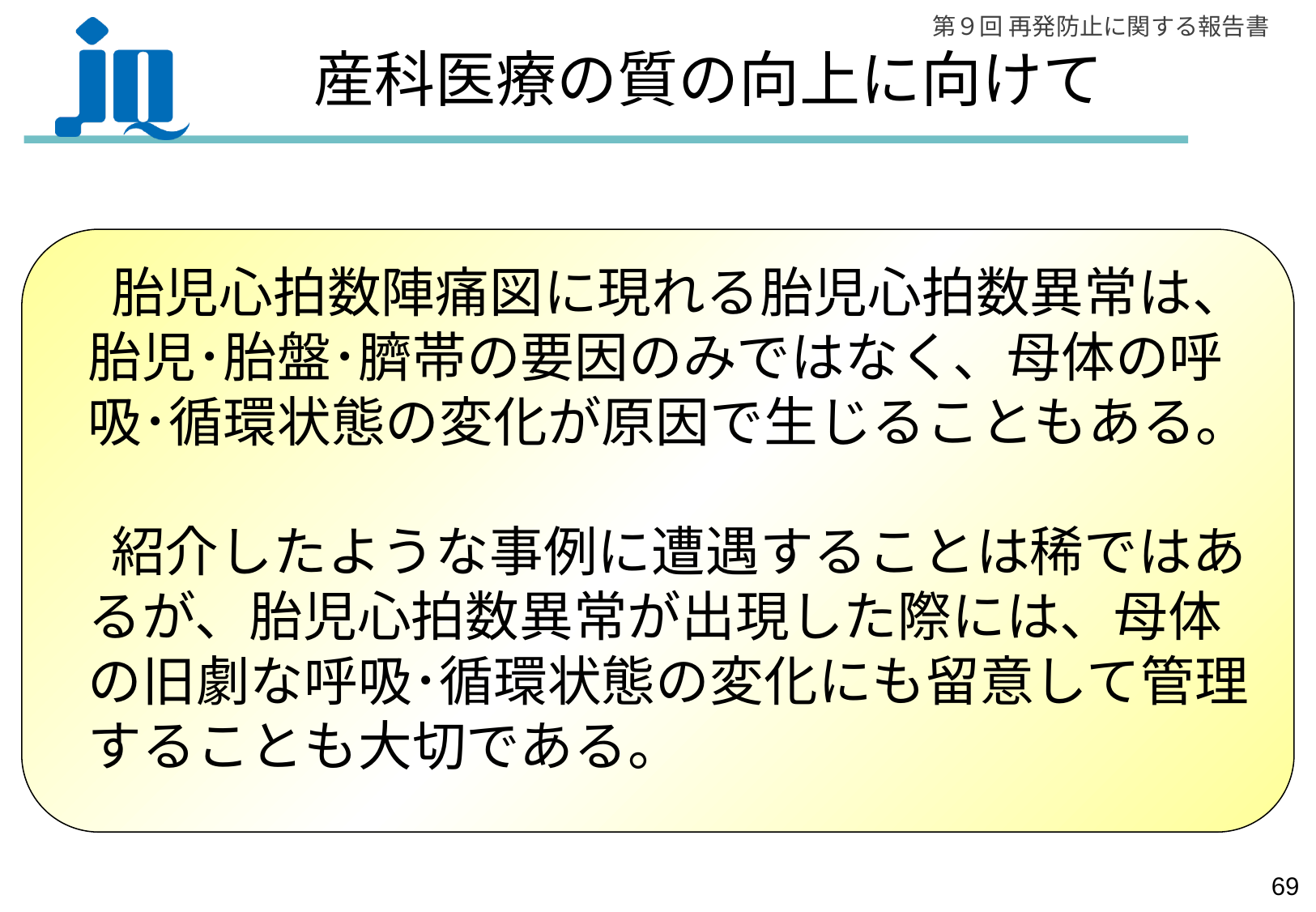

# 産科医療の質の向上に向けて
　胎児心拍数陣痛図に現れる胎児心拍数異常は、胎児･胎盤･臍帯の要因のみではなく、母体の呼吸･循環状態の変化が原因で生じることもある。

　紹介したような事例に遭遇することは稀ではあるが、胎児心拍数異常が出現した際には、母体の旧劇な呼吸･循環状態の変化にも留意して管理することも大切である。
69